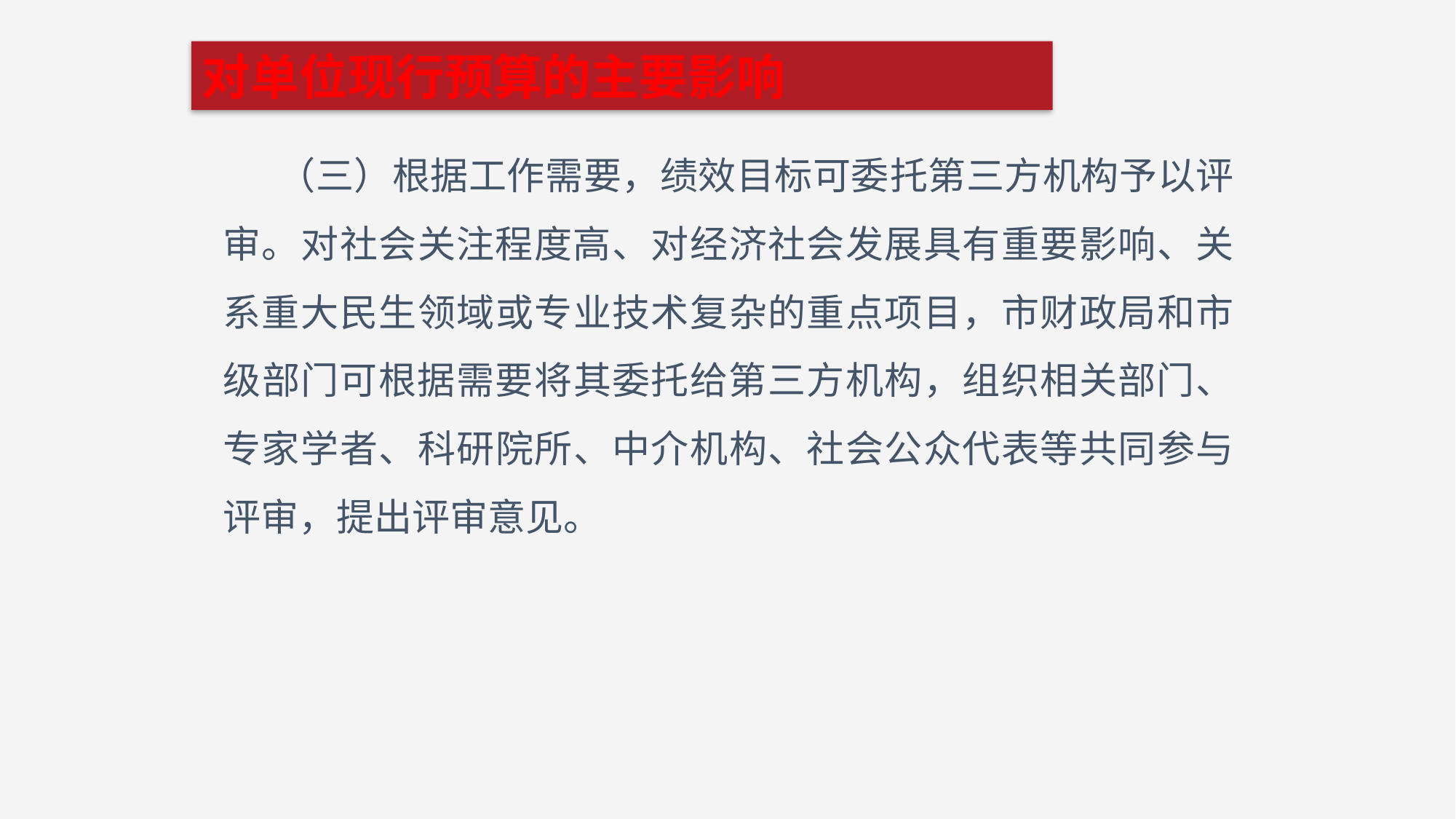

对单位现行预算的主要影响

（三）根据工作需要，绩效目标可委托第三方机构予以评审。对社会关注程度高、对经济社会发展具有重要影响、关系重大民生领域或专业技术复杂的重点项目，市财政局和市级部门可根据需要将其委托给第三方机构，组织相关部门、专家学者、科研院所、中介机构、社会公众代表等共同参与评审，提出评审意见。